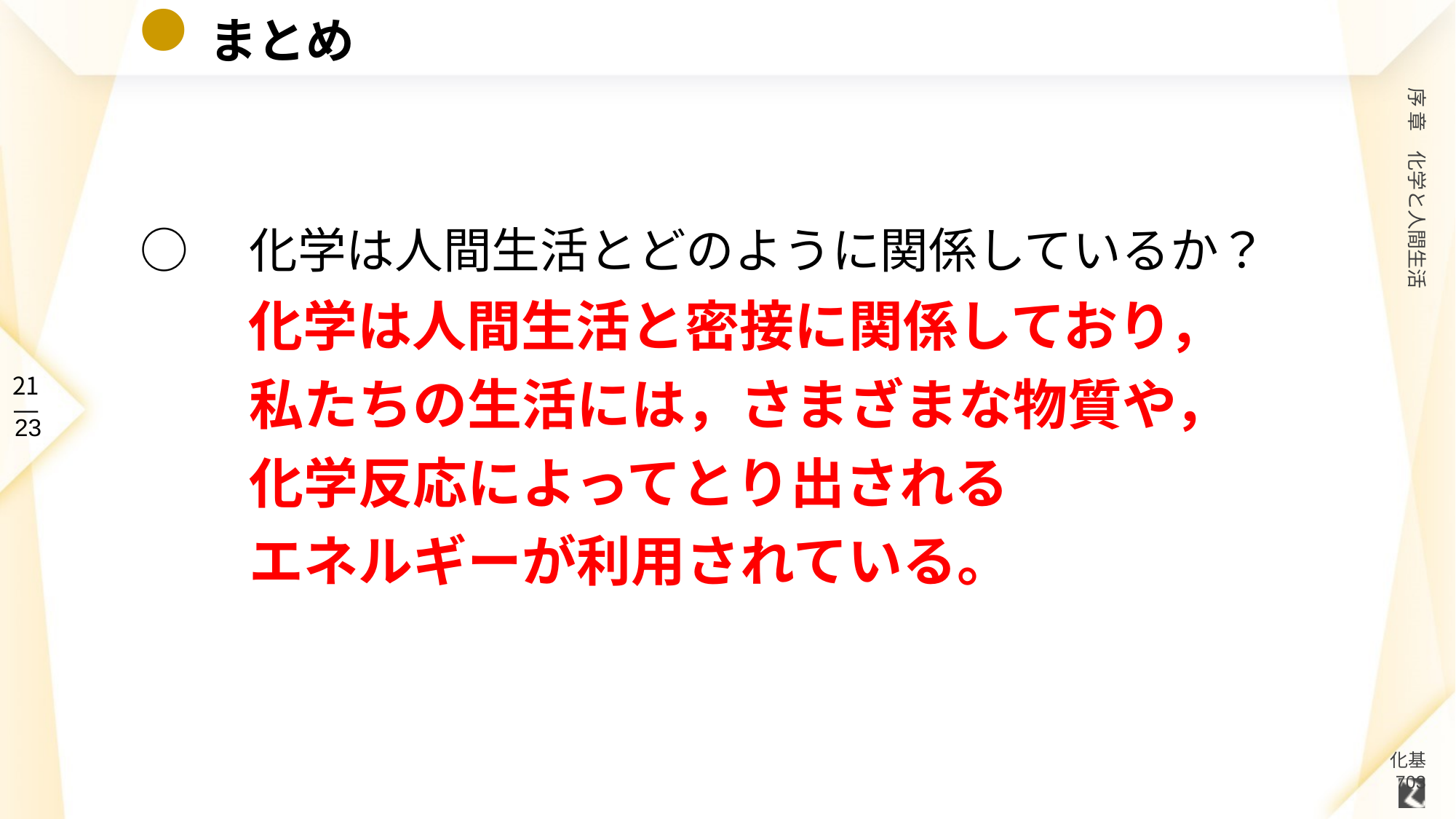

# まとめ
○　化学は人間生活とどのように関係しているか？
　　 化学は人間生活と密接に関係しており，
　　私たちの生活には，さまざまな物質や，
　　化学反応によってとり出される
　　エネルギーが利用されている。